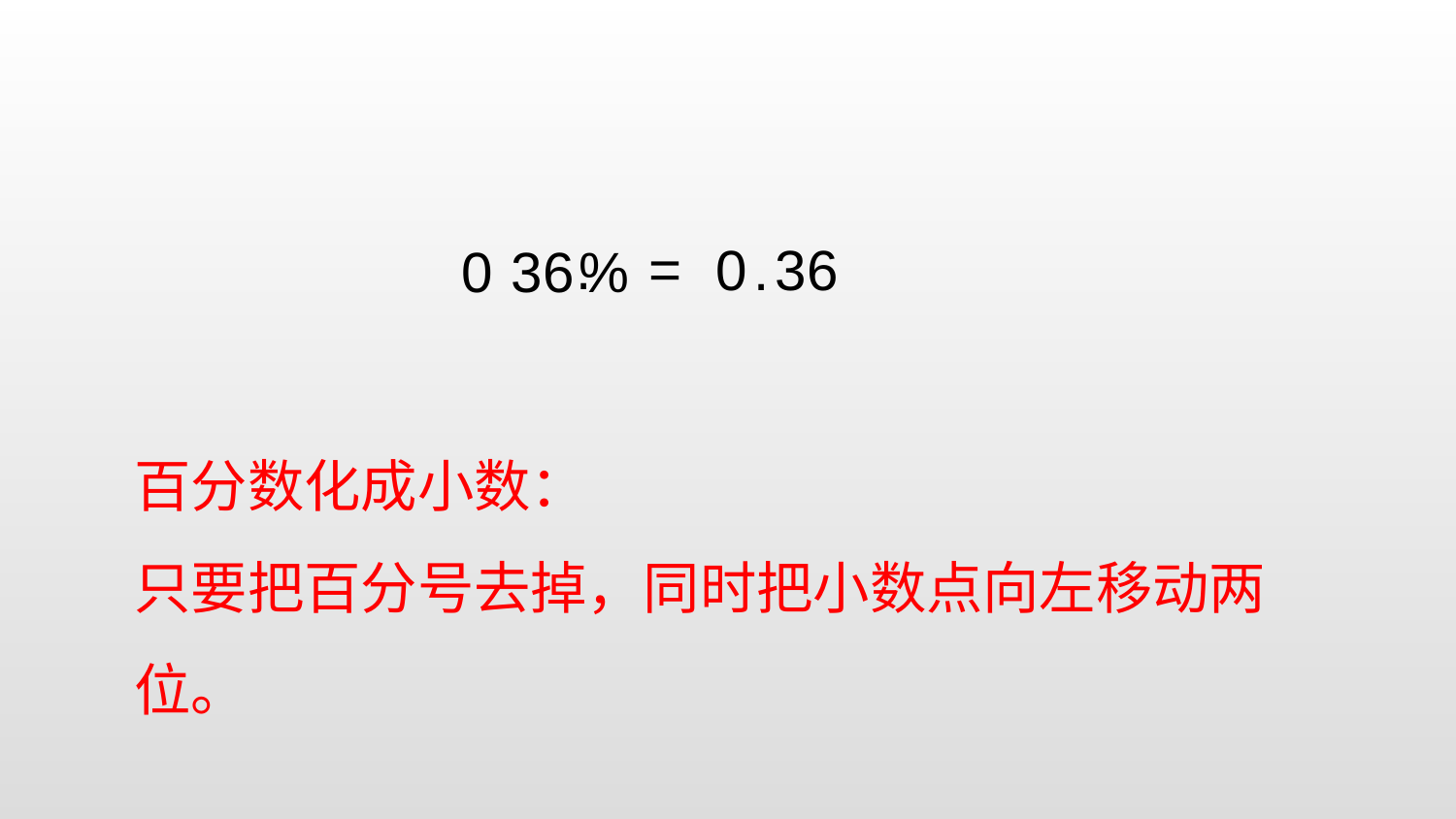

=
.
0
.
36
0
36
%
百分数化成小数：
只要把百分号去掉，同时把小数点向左移动两位。